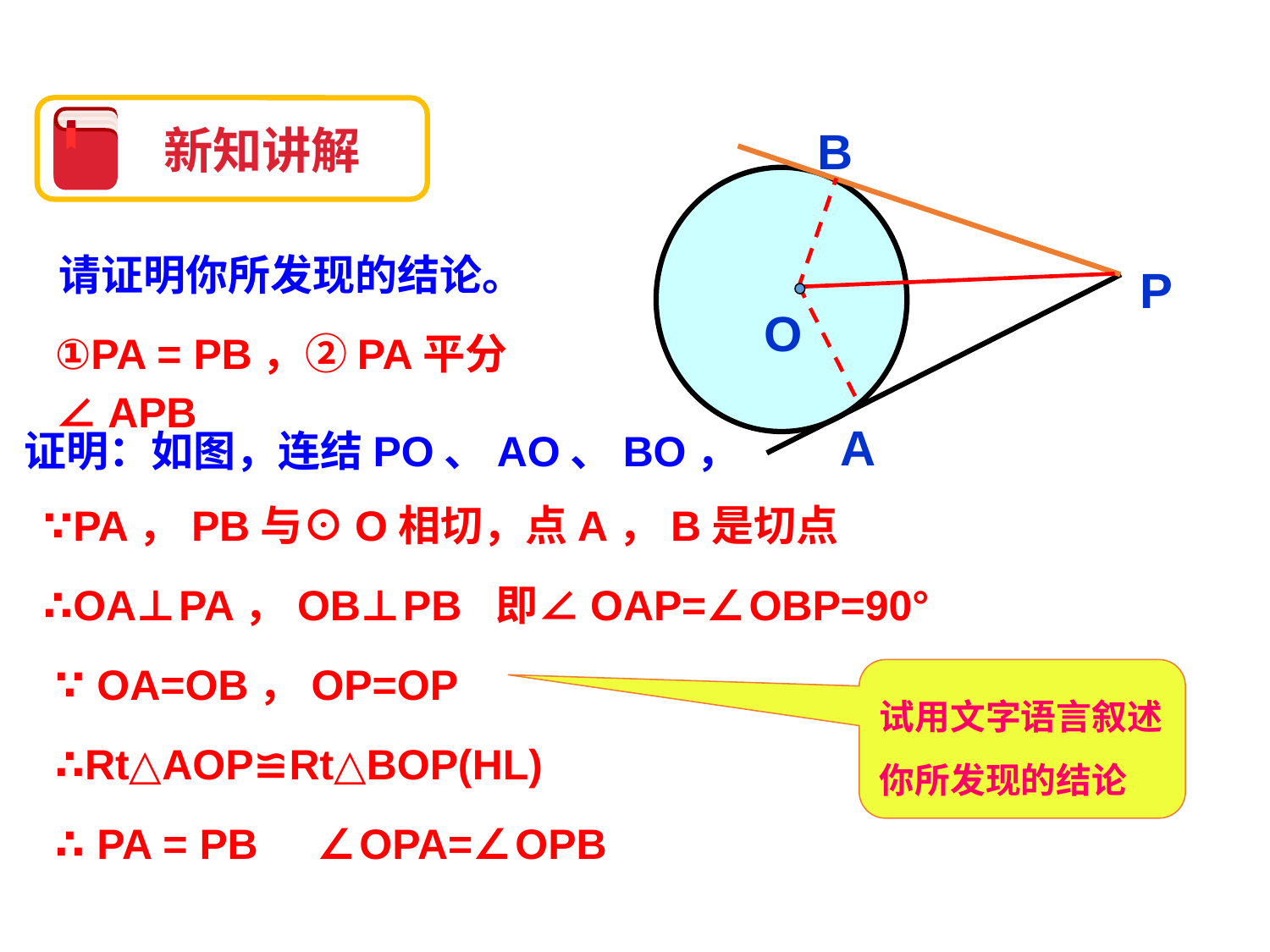

新知讲解
B

P

O
A

请证明你所发现的结论。

①PA = PB，②PA平分∠APB
证明：如图，连结PO、AO、BO，
∵PA，PB与⊙O相切，点A，B是切点
∴OA⊥PA，OB⊥PB  即∠OAP=∠OBP=90°
 ∵ OA=OB，OP=OP
 ∴Rt△AOP≌Rt△BOP(HL)
 ∴ PA = PB     ∠OPA=∠OPB
试用文字语言叙述你所发现的结论